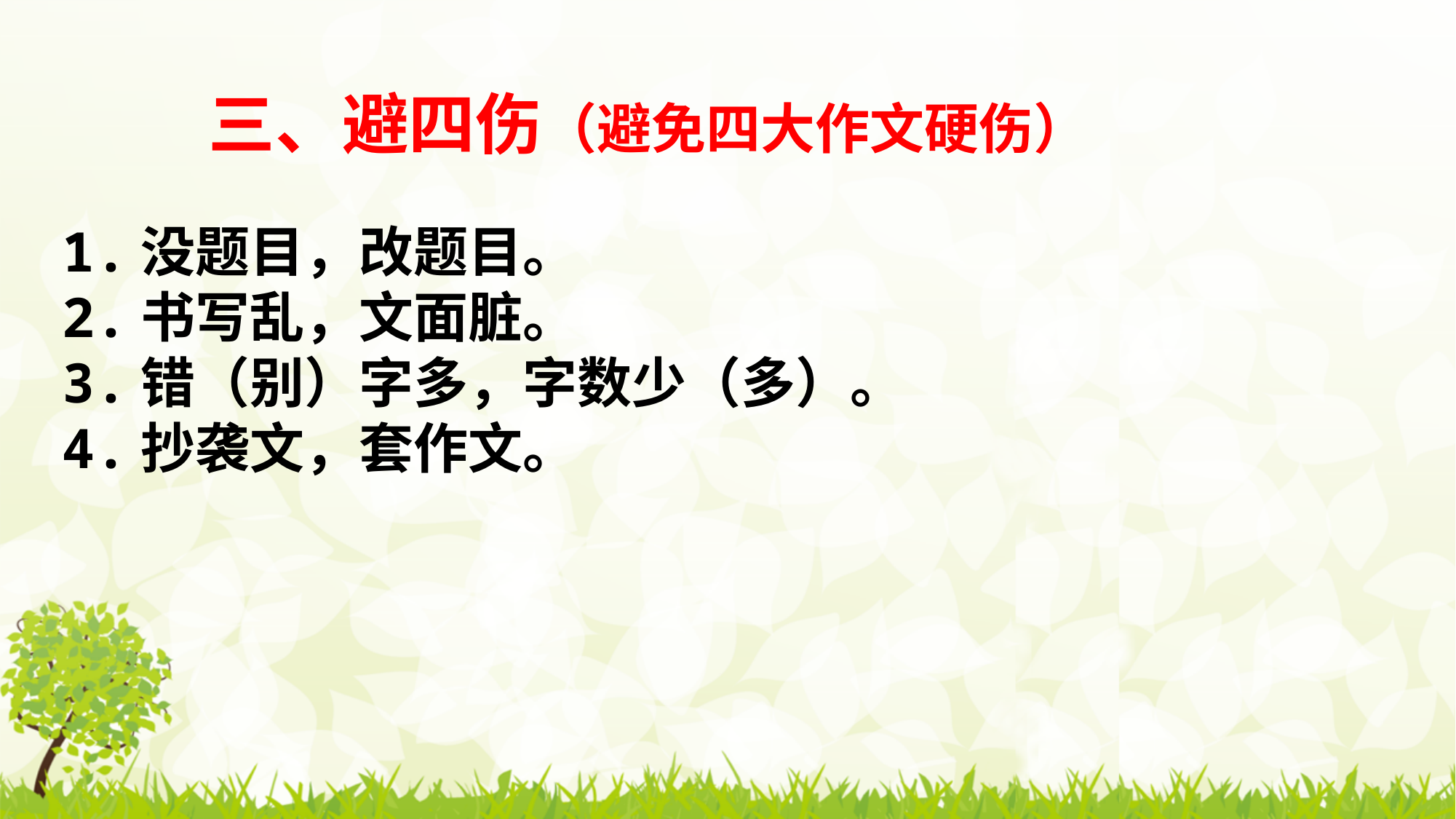

三、避四伤（避免四大作文硬伤）
1.没题目，改题目。
2.书写乱，文面脏。
3.错（别）字多，字数少（多）。
4.抄袭文，套作文。